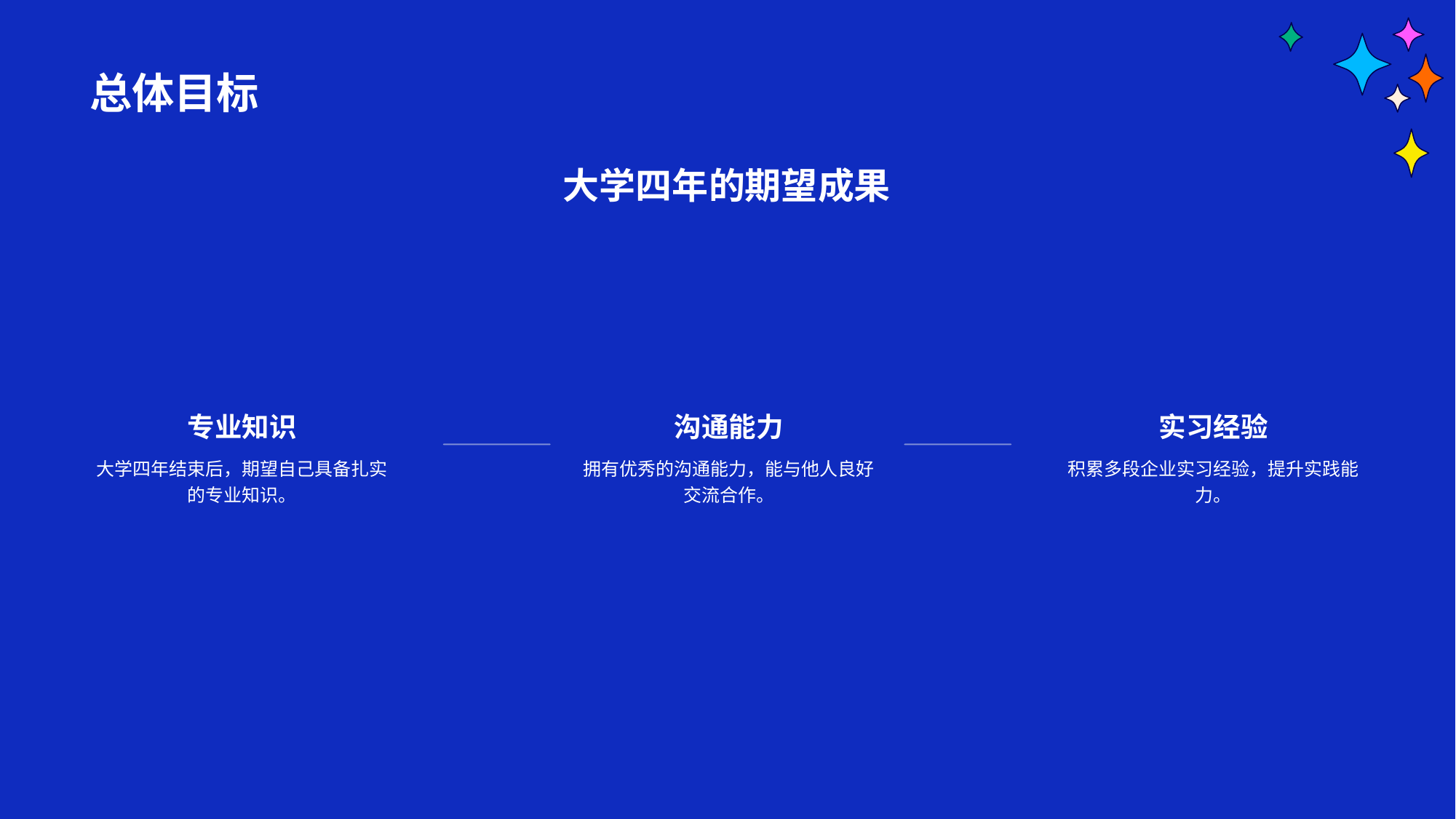

# 总体目标
大学四年的期望成果
专业知识
大学四年结束后，期望自己具备扎实的专业知识。
沟通能力
拥有优秀的沟通能力，能与他人良好交流合作。
实习经验
积累多段企业实习经验，提升实践能力。